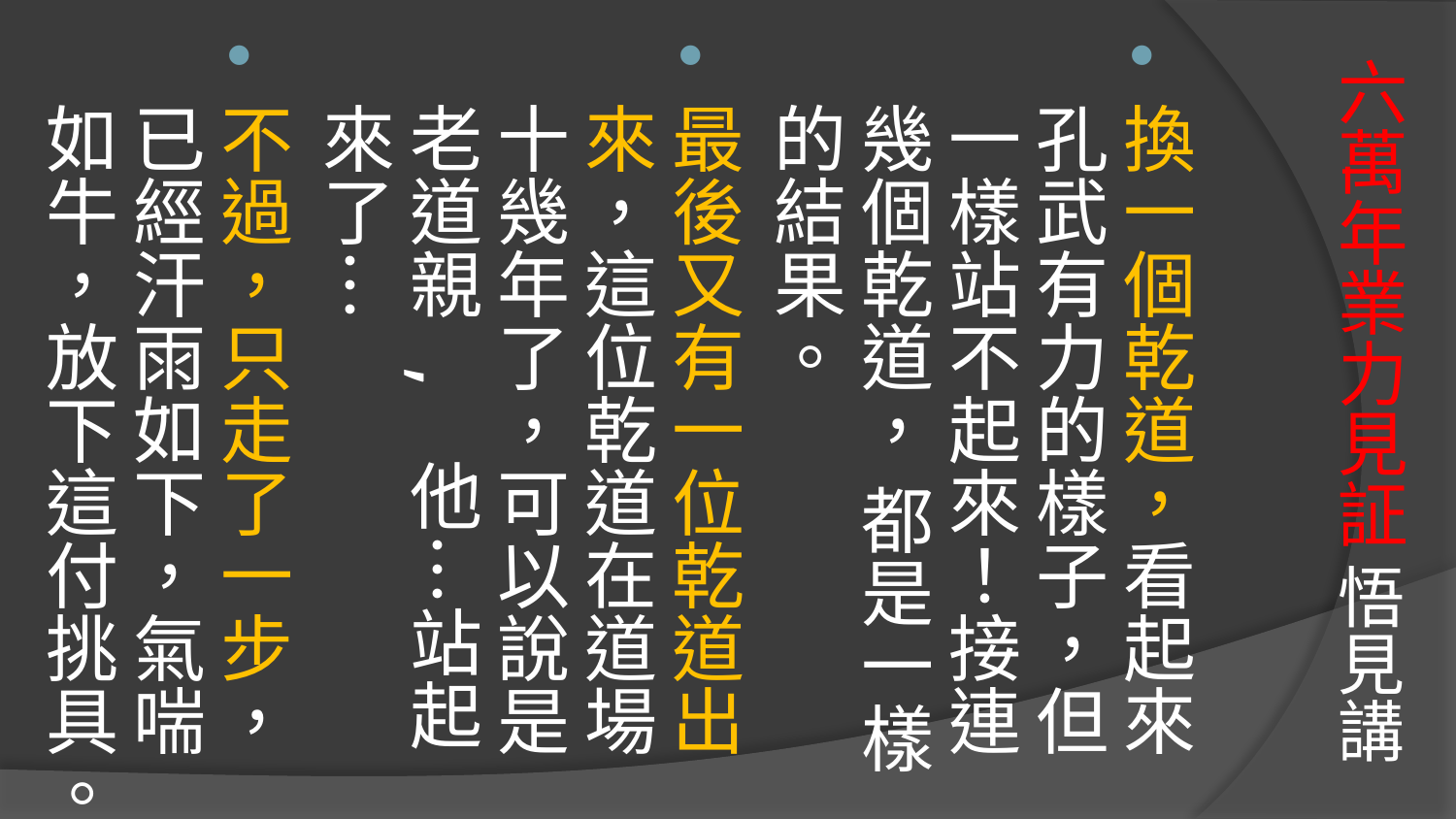

換一個乾道，看起來孔武有力的樣子，但一樣站不起來！接連幾個乾道， 都是一樣的結果。
最後又有一位乾道出來，這位乾道在道場十幾年了，可以說是老道親 , 他…站起來了…
不過，只走了一步，已經汗雨如下，氣喘如牛，放下這付挑具。
# 六萬年業力見証 悟見講